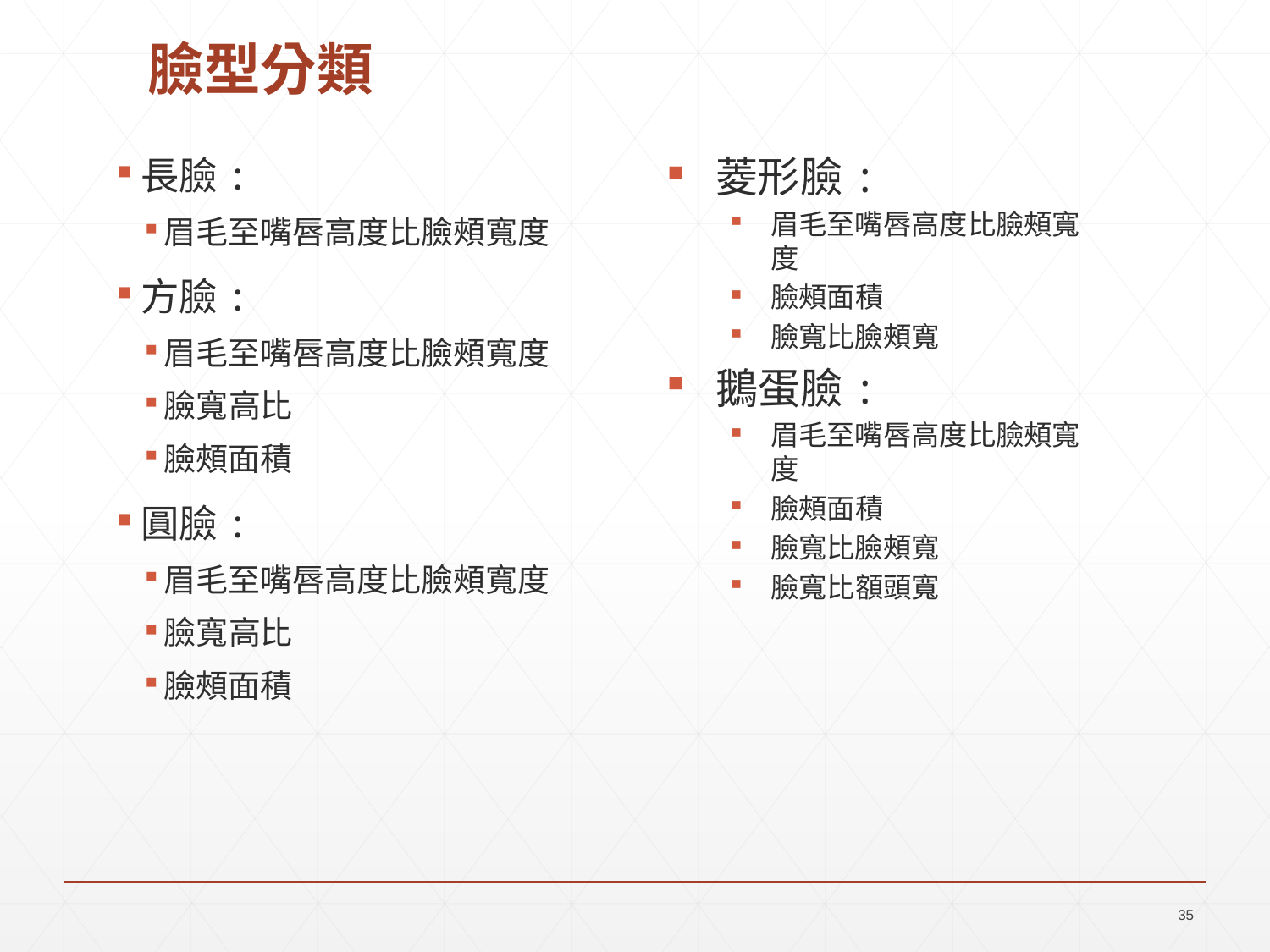

# 臉型分類
菱形臉:
眉毛至嘴唇高度比臉頰寬度
臉頰面積
臉寬比臉頰寬
鵝蛋臉:
眉毛至嘴唇高度比臉頰寬度
臉頰面積
臉寬比臉頰寬
臉寬比額頭寬

長臉:
眉毛至嘴唇高度比臉頰寬度
方臉:
眉毛至嘴唇高度比臉頰寬度
臉寬高比
臉頰面積
圓臉:
眉毛至嘴唇高度比臉頰寬度
臉寬高比
臉頰面積

35